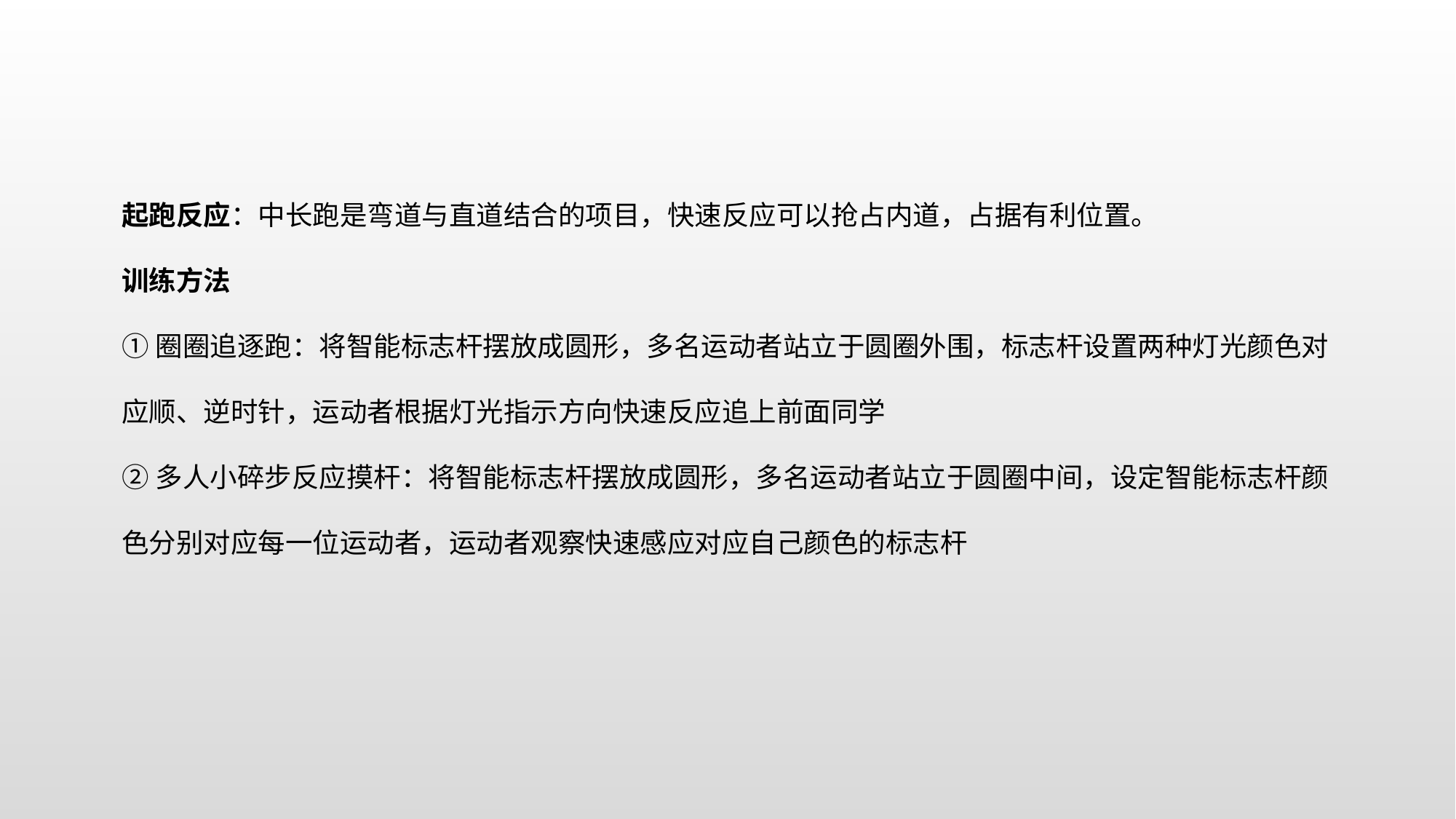

起跑反应：中长跑是弯道与直道结合的项目，快速反应可以抢占内道，占据有利位置。
训练方法
①圈圈追逐跑：将智能标志杆摆放成圆形，多名运动者站立于圆圈外围，标志杆设置两种灯光颜色对应顺、逆时针，运动者根据灯光指示方向快速反应追上前面同学
②多人小碎步反应摸杆：将智能标志杆摆放成圆形，多名运动者站立于圆圈中间，设定智能标志杆颜色分别对应每一位运动者，运动者观察快速感应对应自己颜色的标志杆